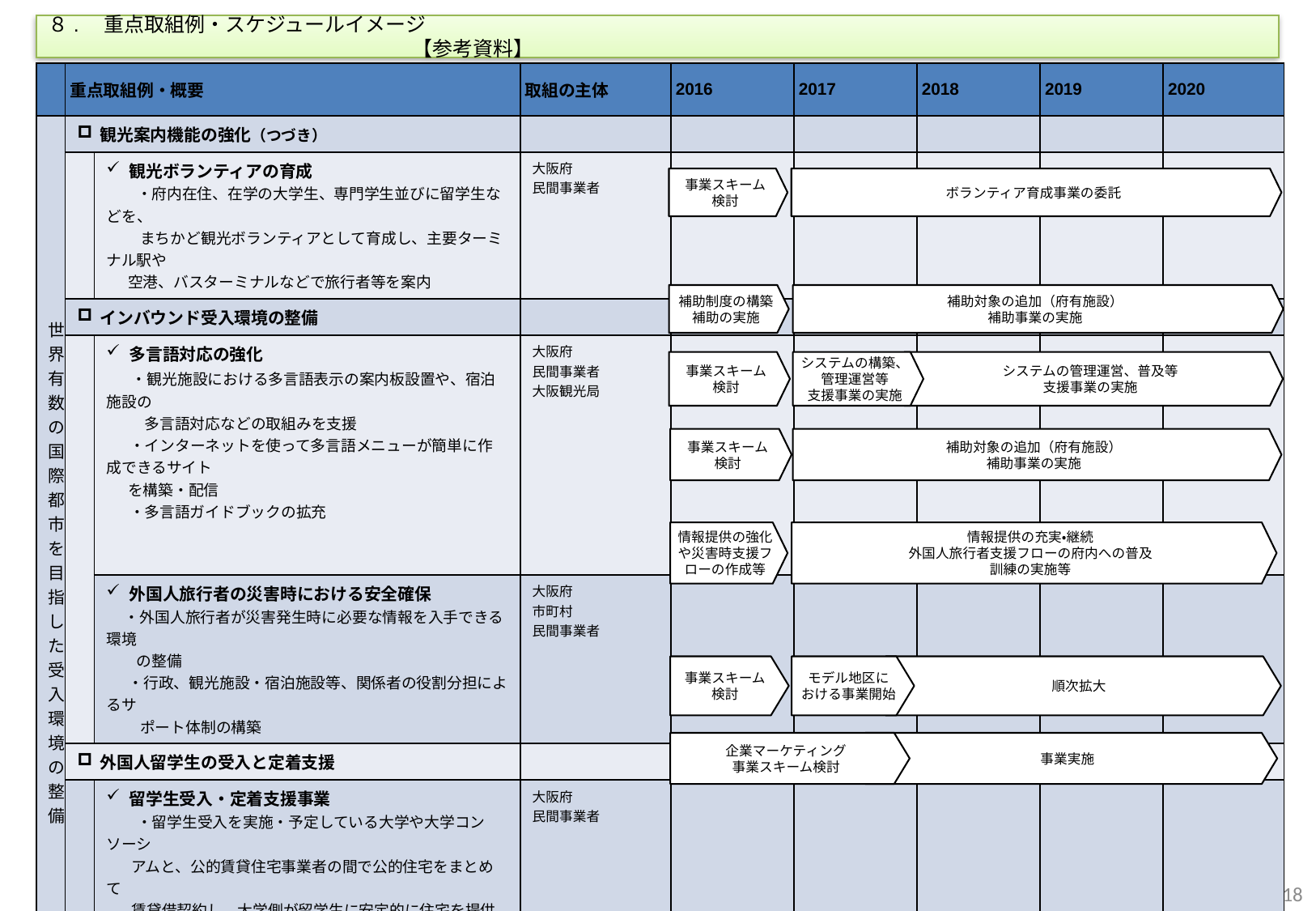

８.　重点取組例・スケジュールイメージ　　　　　　　　　　　　　　　　　　　　　　　　　　　　　　　　　　　　　　　　　　　　　　　　　　　　　　　　　　　【参考資料】
|  | 重点取組例・概要 |  | 取組の主体 | 2016 | 2017 | 2018 | 2019 | 2020 |
| --- | --- | --- | --- | --- | --- | --- | --- | --- |
| 世界有数の国際都市を目指した受入環境の整備 | 観光案内機能の強化（つづき） |  |  |  |  |  |  |  |
|  |  | 観光ボランティアの育成 　　・府内在住、在学の大学生、専門学生並びに留学生などを、 　　 まちかど観光ボランティアとして育成し、主要ターミナル駅や 空港、バスターミナルなどで旅行者等を案内 | 大阪府 民間事業者 |  |  |  |  |  |
|  | インバウンド受入環境の整備 |  |  |  |  |  |  |  |
|  |  | 多言語対応の強化 　・観光施設における多言語表示の案内板設置や、宿泊施設の 　　多言語対応などの取組みを支援 　・インターネットを使って多言語メニューが簡単に作成できるサイト を構築・配信 　・多言語ガイドブックの拡充 | 大阪府 民間事業者 大阪観光局 |  |  |  |  |  |
|  |  | 外国人旅行者の災害時における安全確保 ・外国人旅行者が災害発生時に必要な情報を入手できる環境 　の整備 　 ・行政、観光施設・宿泊施設等、関係者の役割分担によるサ 　　 ポート体制の構築 | 大阪府 市町村 民間事業者 |  |  |  |  |  |
|  | 外国人留学生の受入と定着支援 |  |  |  |  |  |  |  |
|  |  | 留学生受入・定着支援事業 　　・留学生受入を実施・予定している大学や大学コンソーシ アムと、公的賃貸住宅事業者の間で公的住宅をまとめて 賃貸借契約し、大学側が留学生に安定的に住宅を提供 　　・企業における高度外国人材の積極的受入・活用や留学生の 　　　就職支援 | 大阪府 民間事業者 |  |  |  |  |  |
事業スキーム
検討
ボランティア育成事業の委託
補助制度の構築
補助の実施
補助対象の追加（府有施設）
補助事業の実施
事業スキーム
検討
システムの構築、管理運営等
支援事業の実施
システムの管理運営、普及等
支援事業の実施
事業スキーム
検討
補助対象の追加（府有施設）
補助事業の実施
情報提供の強化や災害時支援フローの作成等
情報提供の充実・継続
外国人旅行者支援フローの府内への普及
訓練の実施等
事業スキーム
検討
モデル地区に
おける事業開始
順次拡大
企業マーケティング
事業スキーム検討
事業実施
18